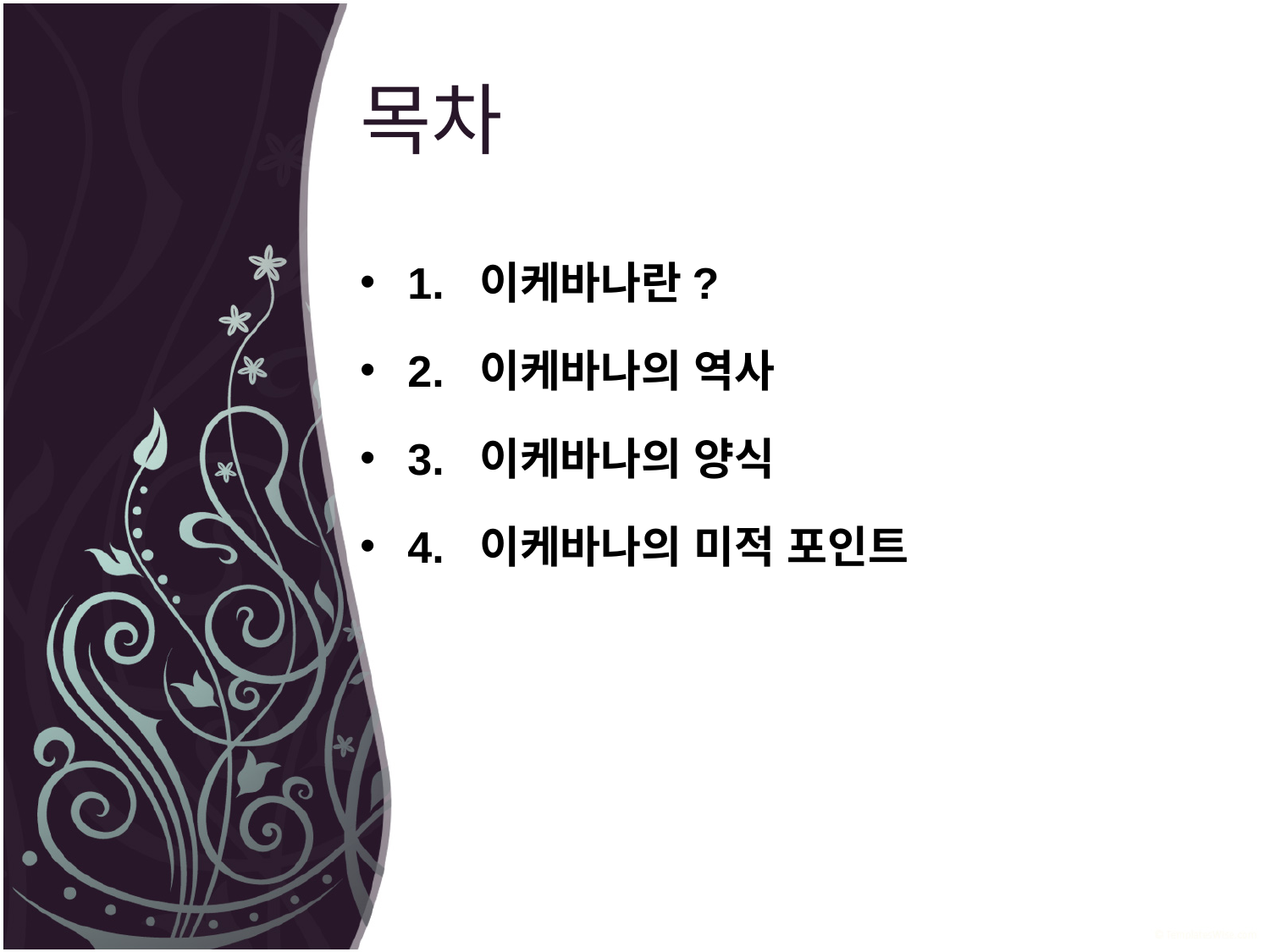

목차
1.  이케바나란?
2.  이케바나의 역사
3.  이케바나의 양식
4.  이케바나의 미적 포인트